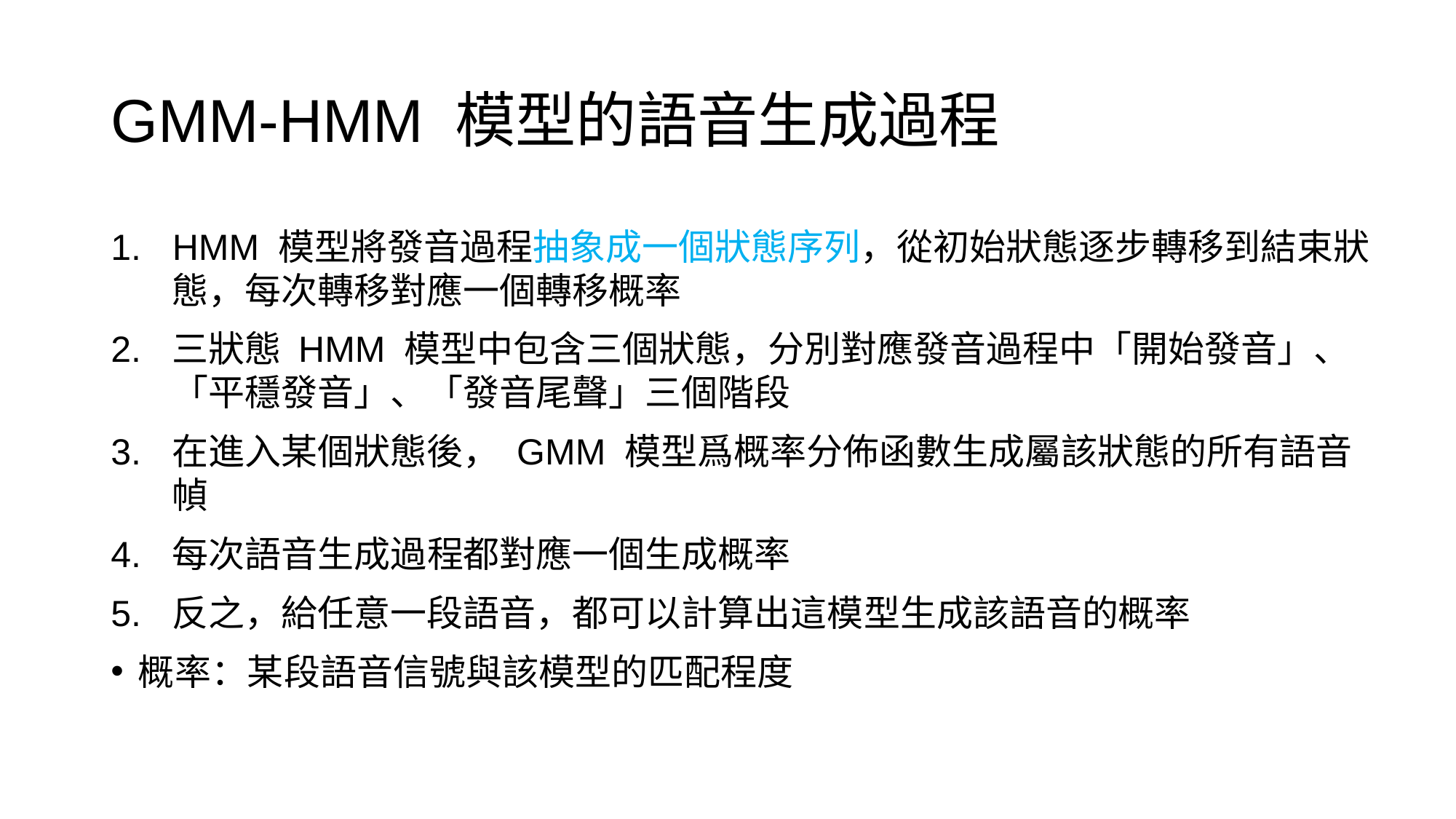

# GMM-HMM 模型的語音生成過程
HMM 模型將發音過程抽象成一個狀態序列，從初始狀態逐步轉移到結束狀態，每次轉移對應一個轉移概率
三狀態 HMM 模型中包含三個狀態，分別對應發音過程中「開始發音」、「平穩發音」、「發音尾聲」三個階段
在進入某個狀態後， GMM 模型爲概率分佈函數生成屬該狀態的所有語音幀
每次語音生成過程都對應一個生成概率
反之，給任意一段語音，都可以計算出這模型生成該語音的概率
概率：某段語音信號與該模型的匹配程度